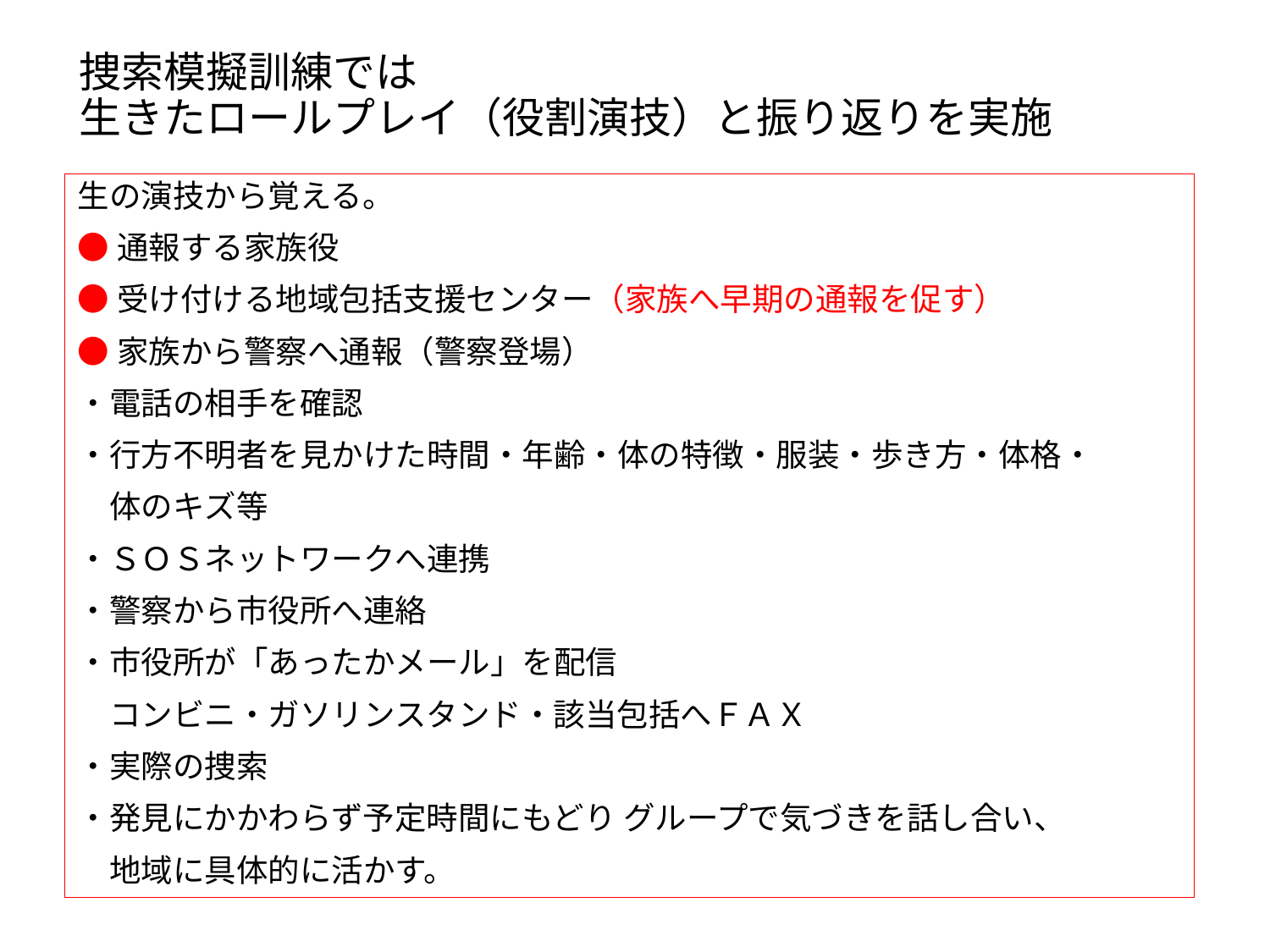

# 捜索模擬訓練では 生きたロールプレイ（役割演技）と振り返りを実施
生の演技から覚える。
●通報する家族役
●受け付ける地域包括支援センター（家族へ早期の通報を促す）
●家族から警察へ通報（警察登場）
・電話の相手を確認
・行方不明者を見かけた時間・年齢・体の特徴・服装・歩き方・体格・
　体のキズ等
・ＳＯＳネットワークへ連携
・警察から市役所へ連絡
・市役所が「あったかメール」を配信
　コンビニ・ガソリンスタンド・該当包括へＦＡＸ
・実際の捜索
・発見にかかわらず予定時間にもどり グループで気づきを話し合い、
　地域に具体的に活かす。